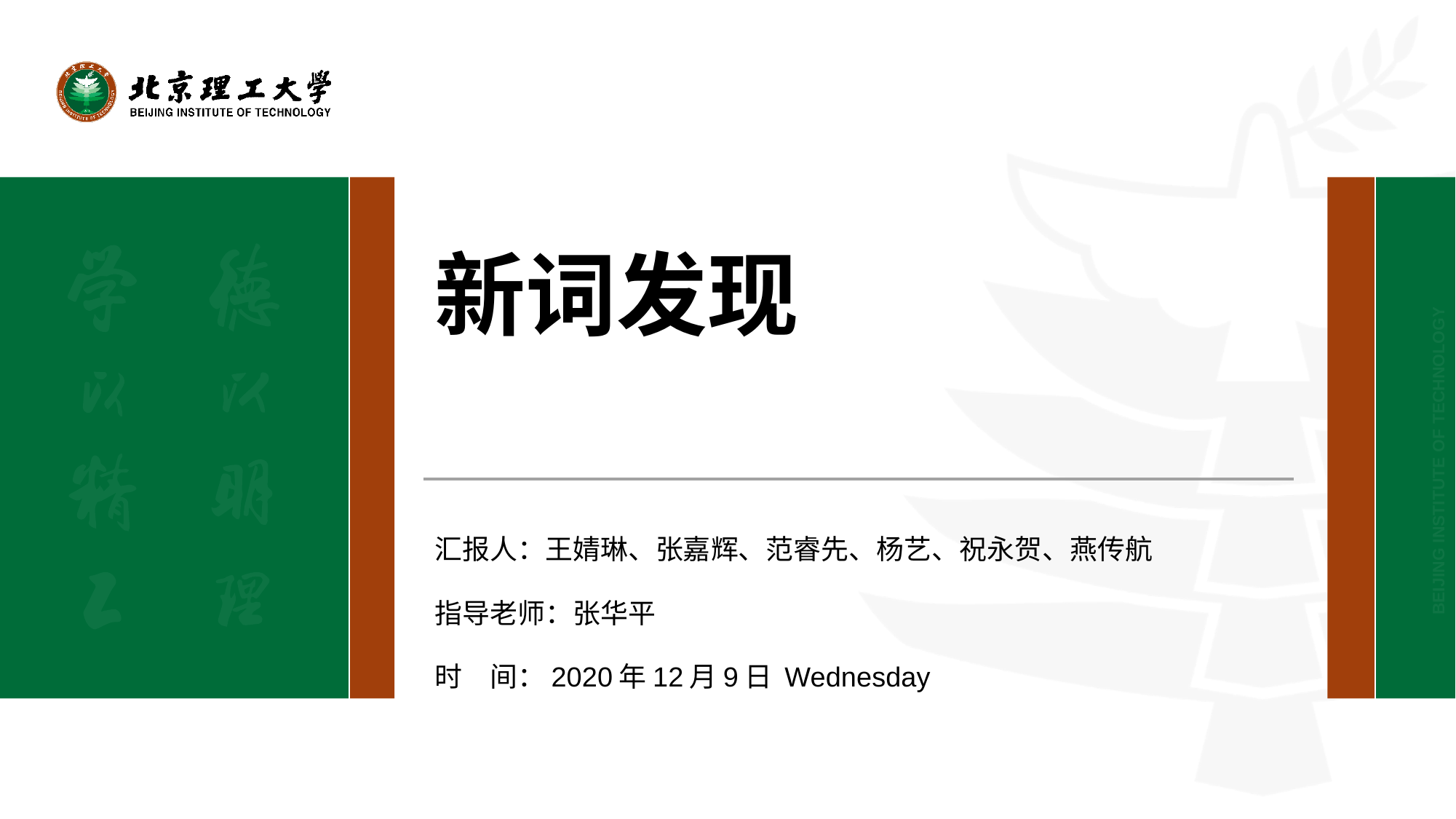

新词发现
汇报人：王婧琳、张嘉辉、范睿先、杨艺、祝永贺、燕传航
指导老师：张华平
时　间：2020年12月9日 Wednesday